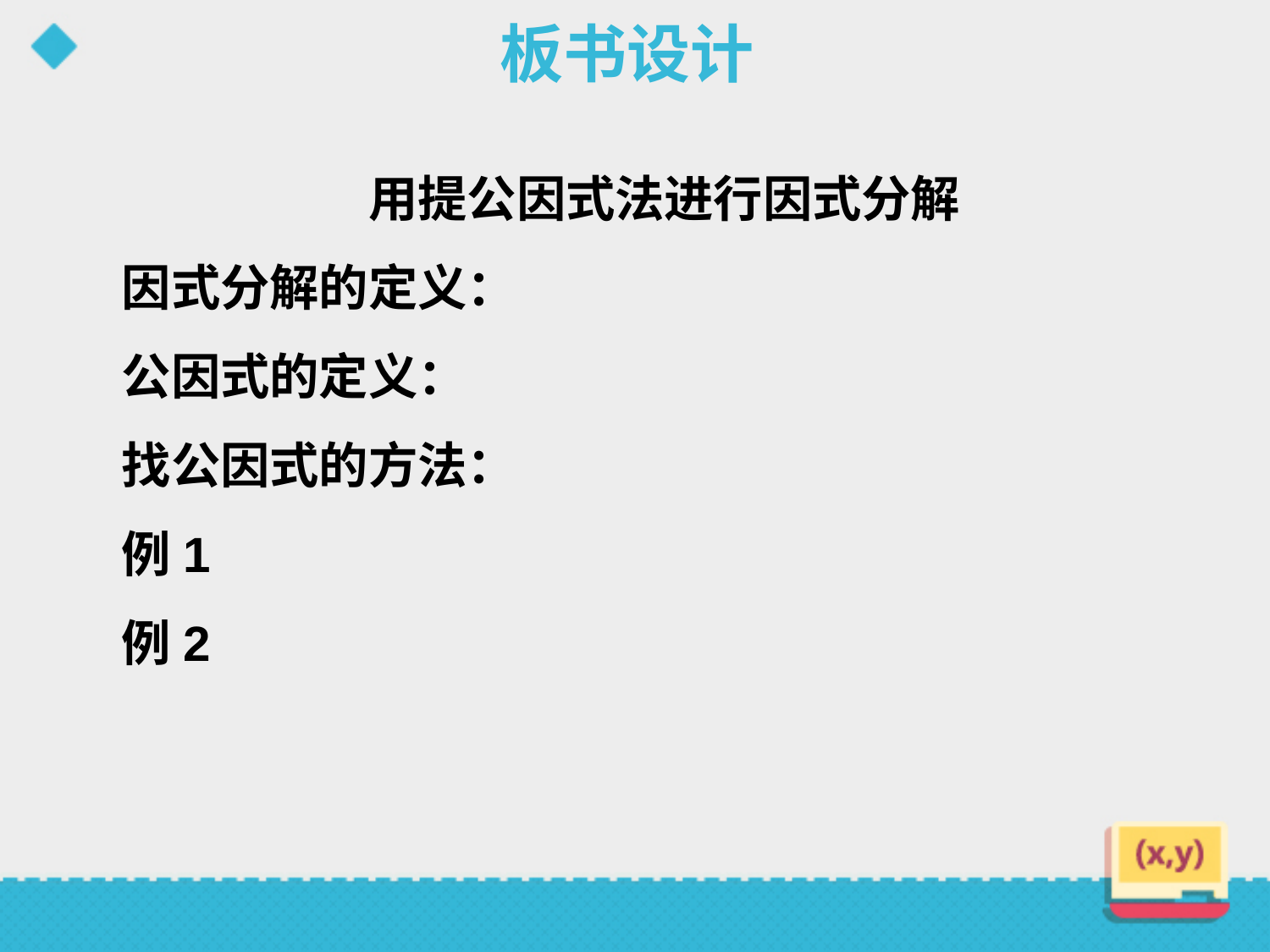

# 板书设计
　　　　　用提公因式法进行因式分解
因式分解的定义：
公因式的定义：
找公因式的方法：
例1
例2